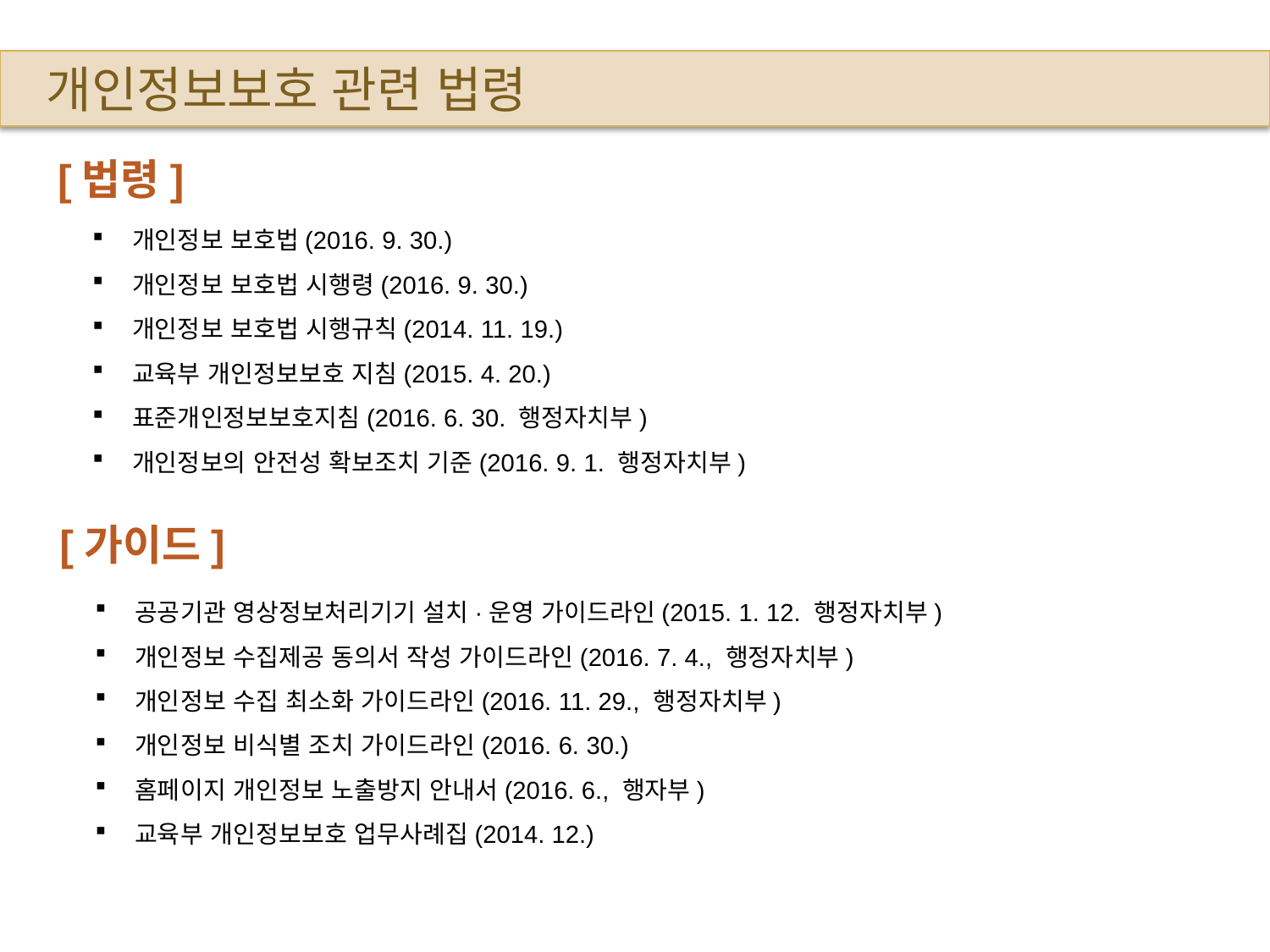

개인정보보호 관련 법령
[법령]
개인정보 보호법(2016. 9. 30.)
개인정보 보호법 시행령(2016. 9. 30.)
개인정보 보호법 시행규칙(2014. 11. 19.)
교육부 개인정보보호 지침(2015. 4. 20.)
표준개인정보보호지침(2016. 6. 30. 행정자치부)
개인정보의 안전성 확보조치 기준(2016. 9. 1. 행정자치부)
[가이드]
공공기관 영상정보처리기기 설치·운영 가이드라인(2015. 1. 12. 행정자치부)
개인정보 수집제공 동의서 작성 가이드라인(2016. 7. 4., 행정자치부)
개인정보 수집 최소화 가이드라인(2016. 11. 29., 행정자치부)
개인정보 비식별 조치 가이드라인(2016. 6. 30.)
홈페이지 개인정보 노출방지 안내서(2016. 6., 행자부)
교육부 개인정보보호 업무사례집(2014. 12.)